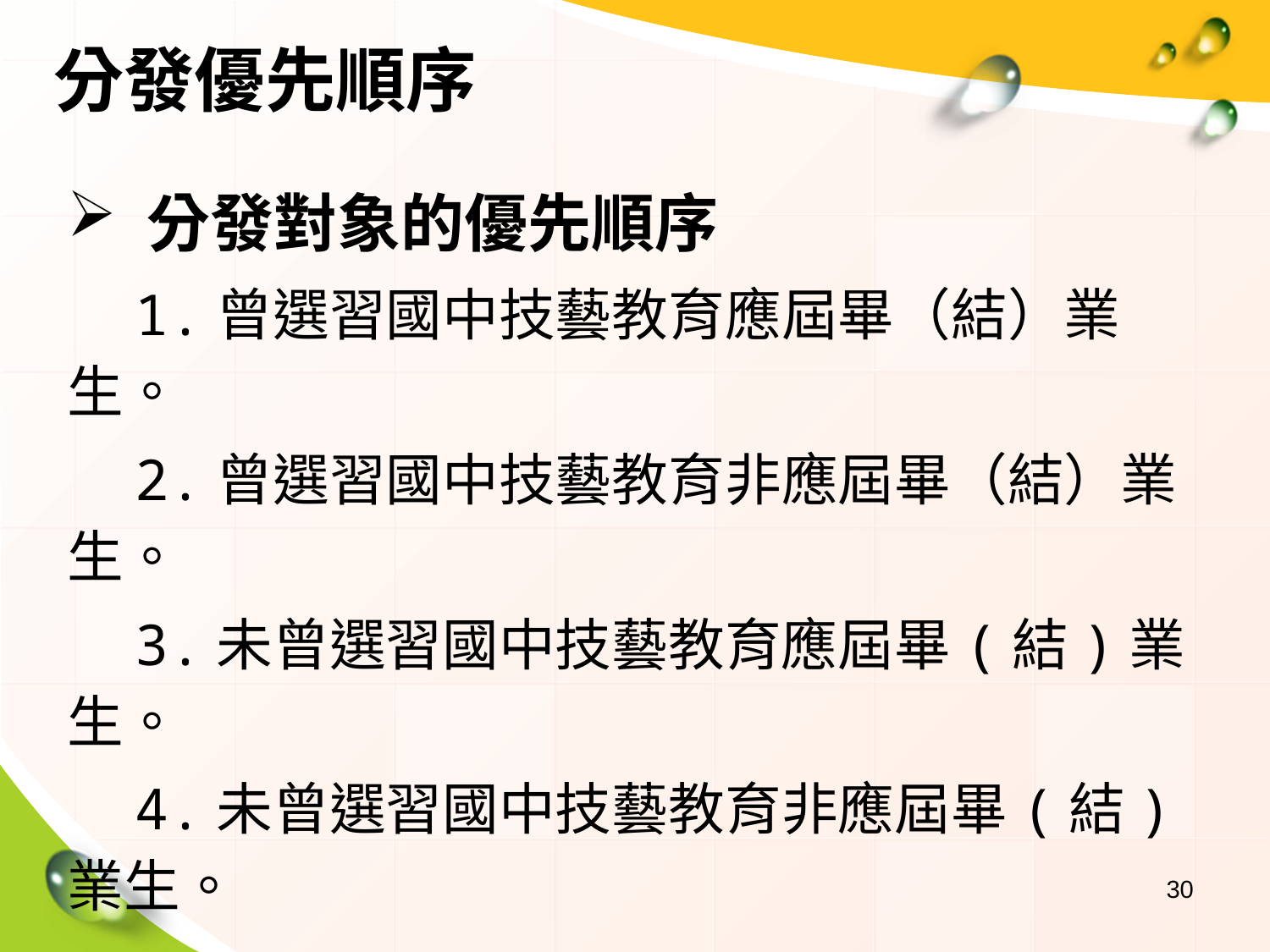

分發優先順序
分發對象的優先順序
  1.曾選習國中技藝教育應屆畢（結）業生。
  2.曾選習國中技藝教育非應屆畢（結）業生。
  3.未曾選習國中技藝教育應屆畢(結)業生。
  4.未曾選習國中技藝教育非應屆畢(結)業生。
各該對象，依其志願順序進行分發，若相同志願申請人數超過招生名額時依下列規定順序分發
30